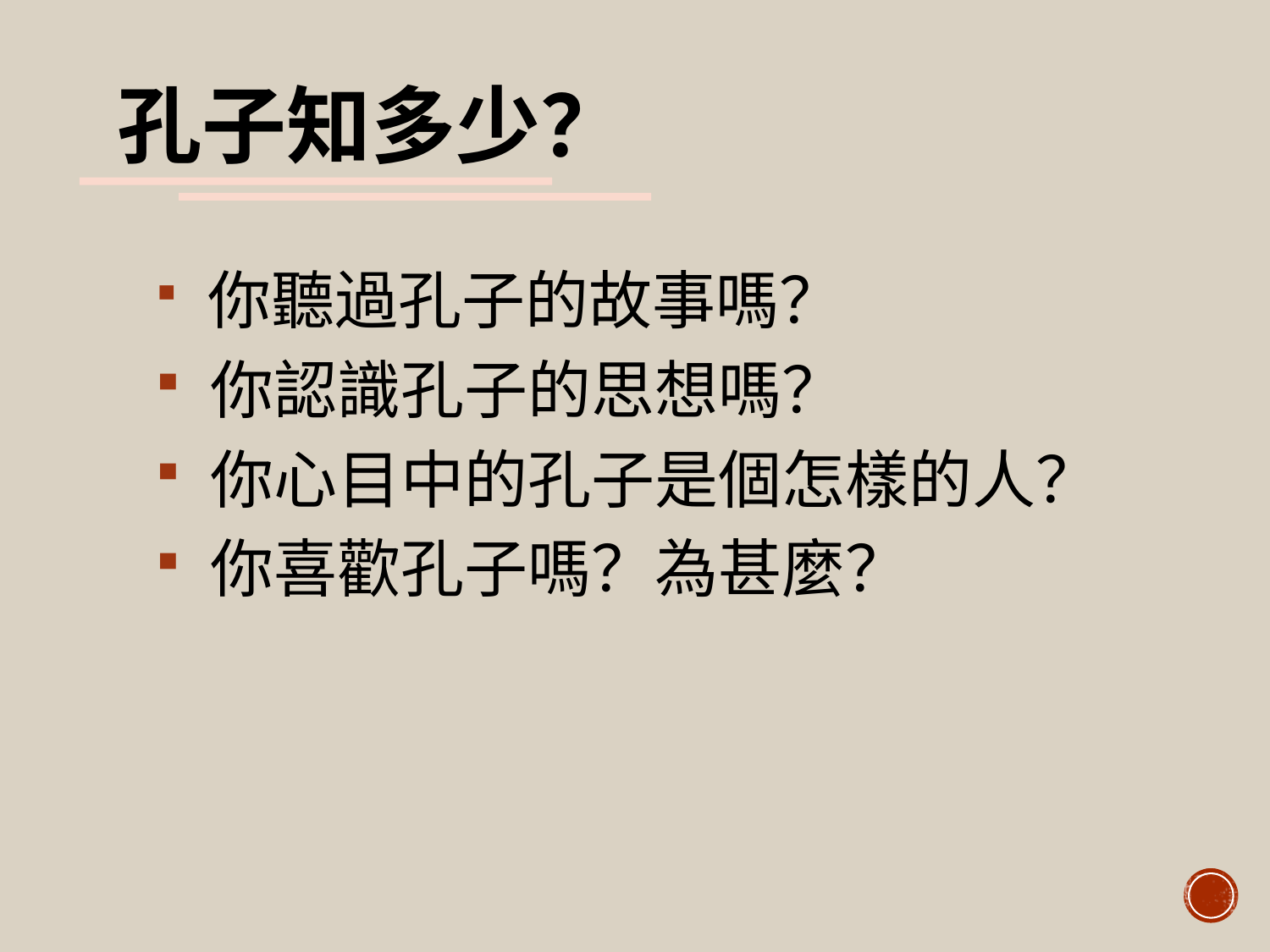

# 孔子知多少？

 你聽過孔子的故事嗎？
 你認識孔子的思想嗎？
 你心目中的孔子是個怎樣的人？
 你喜歡孔子嗎？為甚麼？